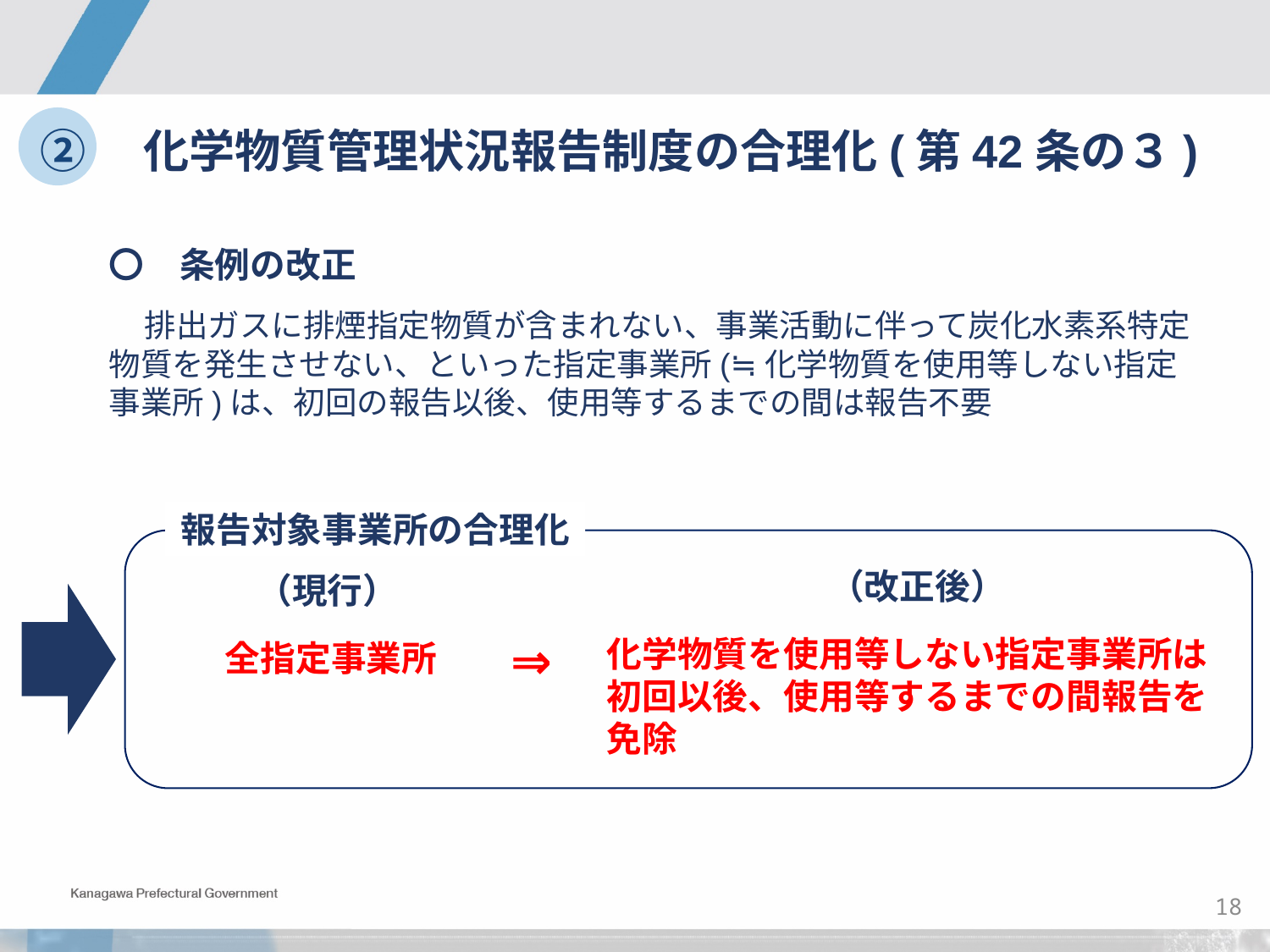

②　化学物質管理状況報告制度の合理化(第42条の３)
〇　条例の改正
　排出ガスに排煙指定物質が含まれない、事業活動に伴って炭化水素系特定物質を発生させない、といった指定事業所(≒化学物質を使用等しない指定事業所)は、初回の報告以後、使用等するまでの間は報告不要
報告対象事業所の合理化

　　　　　　　（改正後）

化学物質を使用等しない指定事業所は初回以後、使用等するまでの間報告を免除
　（現行）

全指定事業所

⇒
18